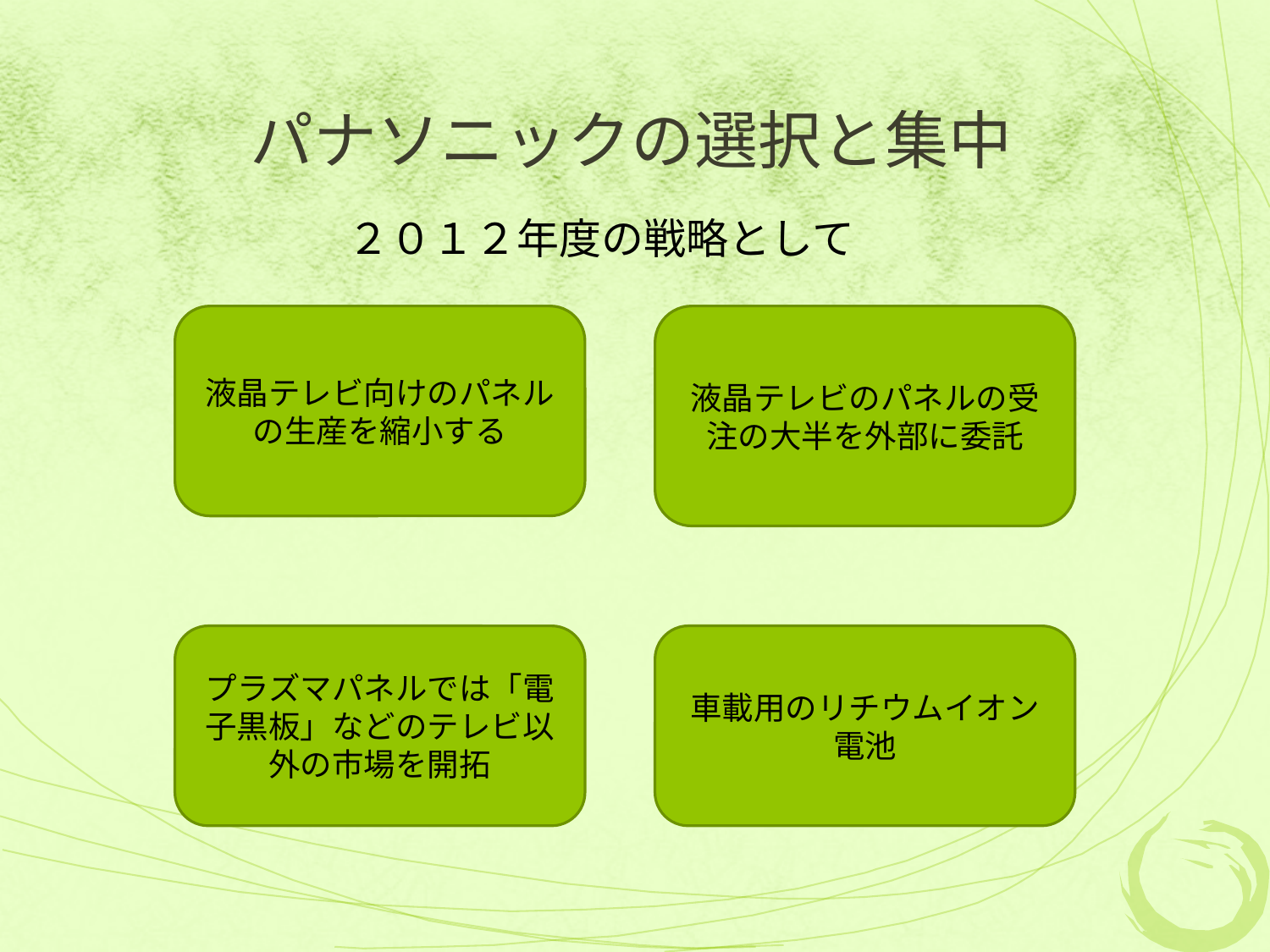

# パナソニックの選択と集中
２０１２年度の戦略として
液晶テレビ向けのパネルの生産を縮小する
液晶テレビのパネルの受注の大半を外部に委託
プラズマパネルでは「電子黒板」などのテレビ以外の市場を開拓
車載用のリチウムイオン電池